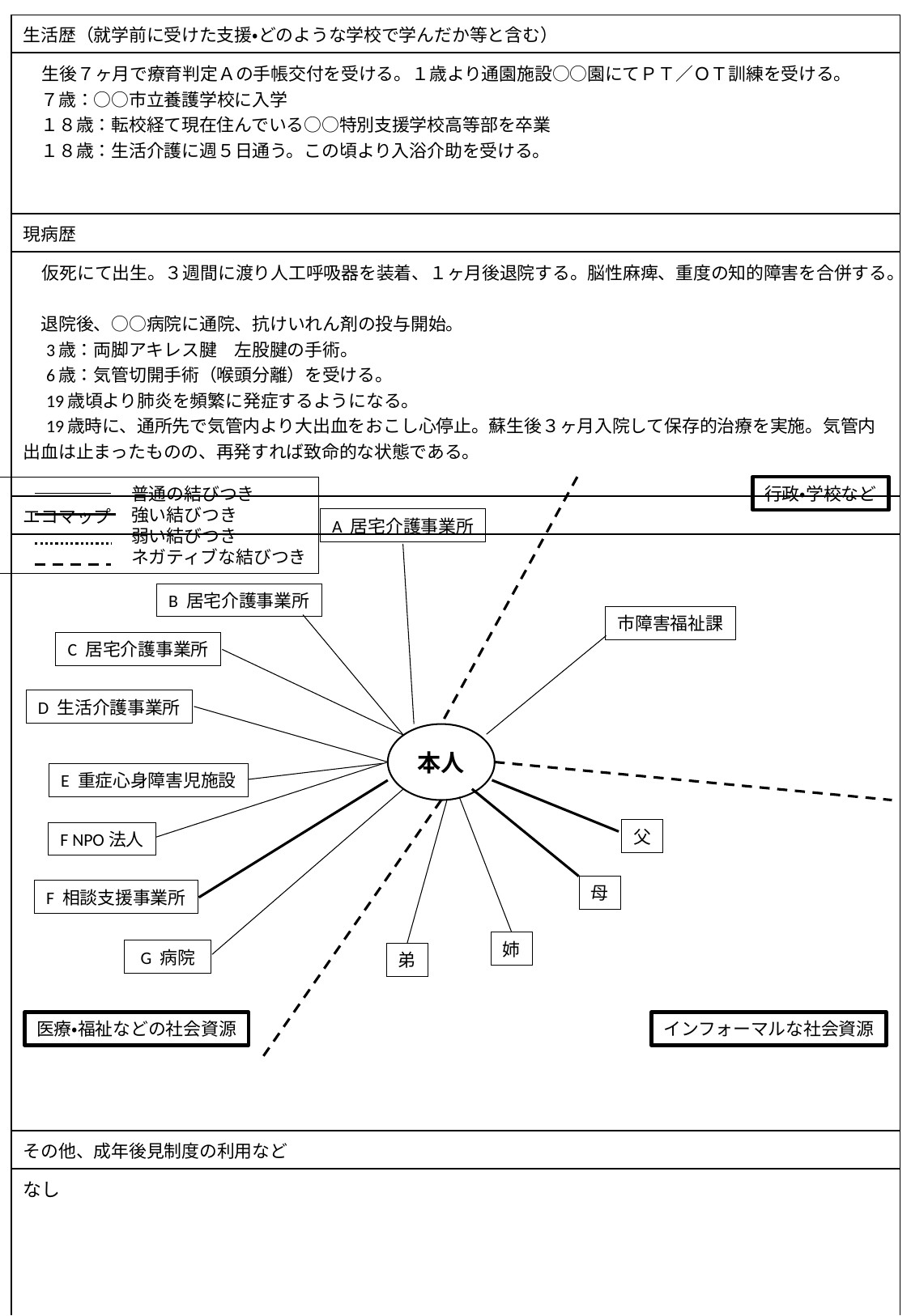

| 生活歴（就学前に受けた支援・どのような学校で学んだか等と含む） |
| --- |
| 生後７ヶ月で療育判定Ａの手帳交付を受ける。１歳より通園施設○○園にてＰＴ／ＯＴ訓練を受ける。 　７歳：○○市立養護学校に入学　 　１８歳：転校経て現在住んでいる○○特別支援学校高等部を卒業 　１８歳：生活介護に週５日通う。この頃より入浴介助を受ける。 |
| 現病歴 |
| 仮死にて出生。３週間に渡り人工呼吸器を装着、１ヶ月後退院する。脳性麻痺、重度の知的障害を合併する。　 　退院後、○○病院に通院、抗けいれん剤の投与開始。 　3歳：両脚アキレス腱　左股腱の手術。 　6歳：気管切開手術（喉頭分離）を受ける。 　19歳頃より肺炎を頻繁に発症するようになる。 　19歳時に、通所先で気管内より大出血をおこし心停止。蘇生後３ヶ月入院して保存的治療を実施。気管内出血は止まったものの、再発すれば致命的な状態である。 |
| エコマップ |
|  |
| その他、成年後見制度の利用など |
| なし |
　　　　　　　普通の結びつき
　　　　　　　強い結びつき
　　　　　　　弱い結びつき
　　　　　　　ネガティブな結びつき
行政・学校など
A 居宅介護事業所
B 居宅介護事業所
市障害福祉課
C 居宅介護事業所
D 生活介護事業所
本人
E 重症心身障害児施設
父
F NPO法人
母
F 相談支援事業所
姉
 G 病院
弟
医療・福祉などの社会資源
インフォーマルな社会資源